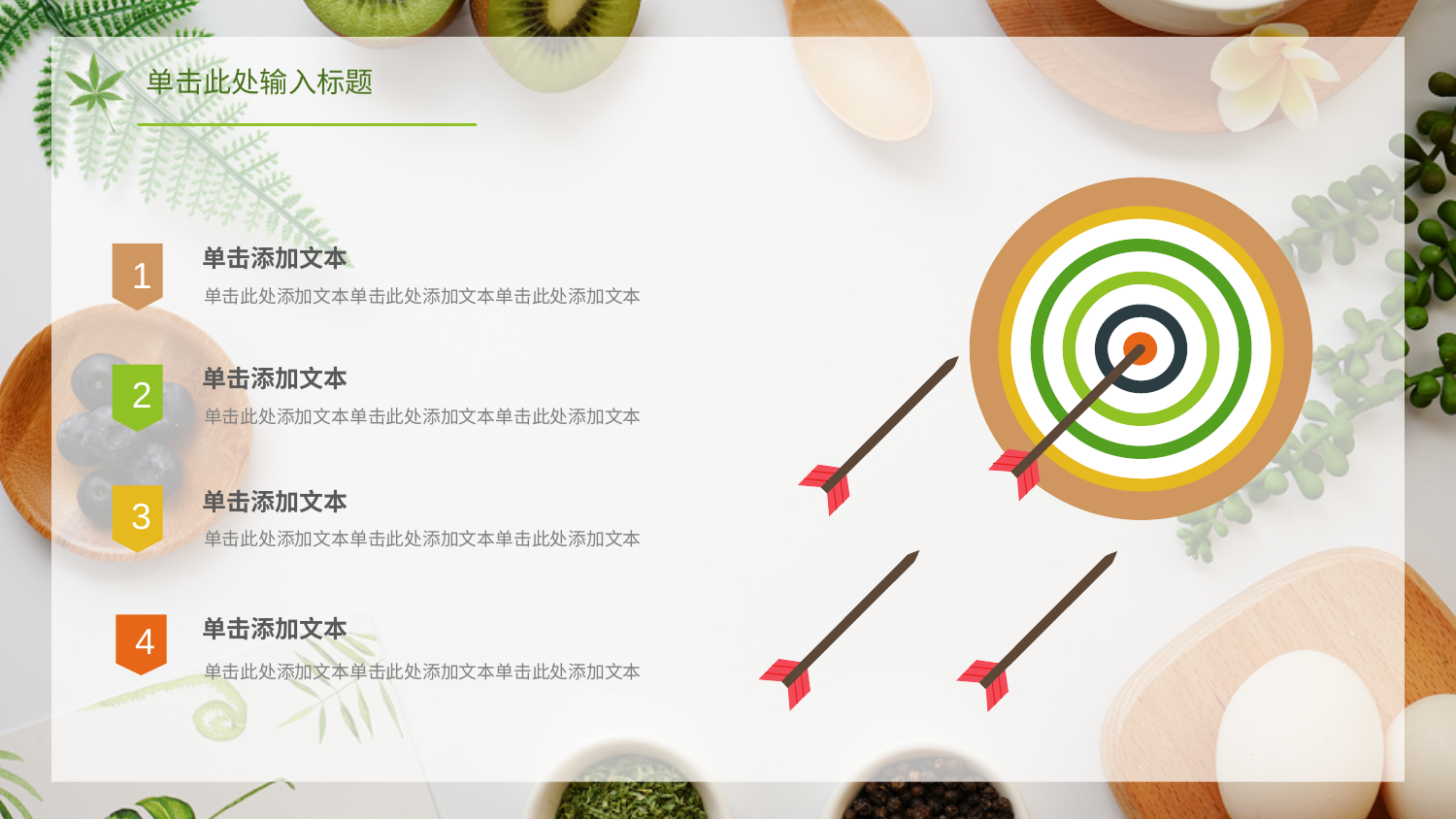

单击此处输入标题

1

单击添加文本

单击此处添加文本单击此处添加文本单击此处添加文本

2

单击添加文本
单击此处添加文本单击此处添加文本单击此处添加文本

3

单击添加文本
单击此处添加文本单击此处添加文本单击此处添加文本

4

单击添加文本
单击此处添加文本单击此处添加文本单击此处添加文本